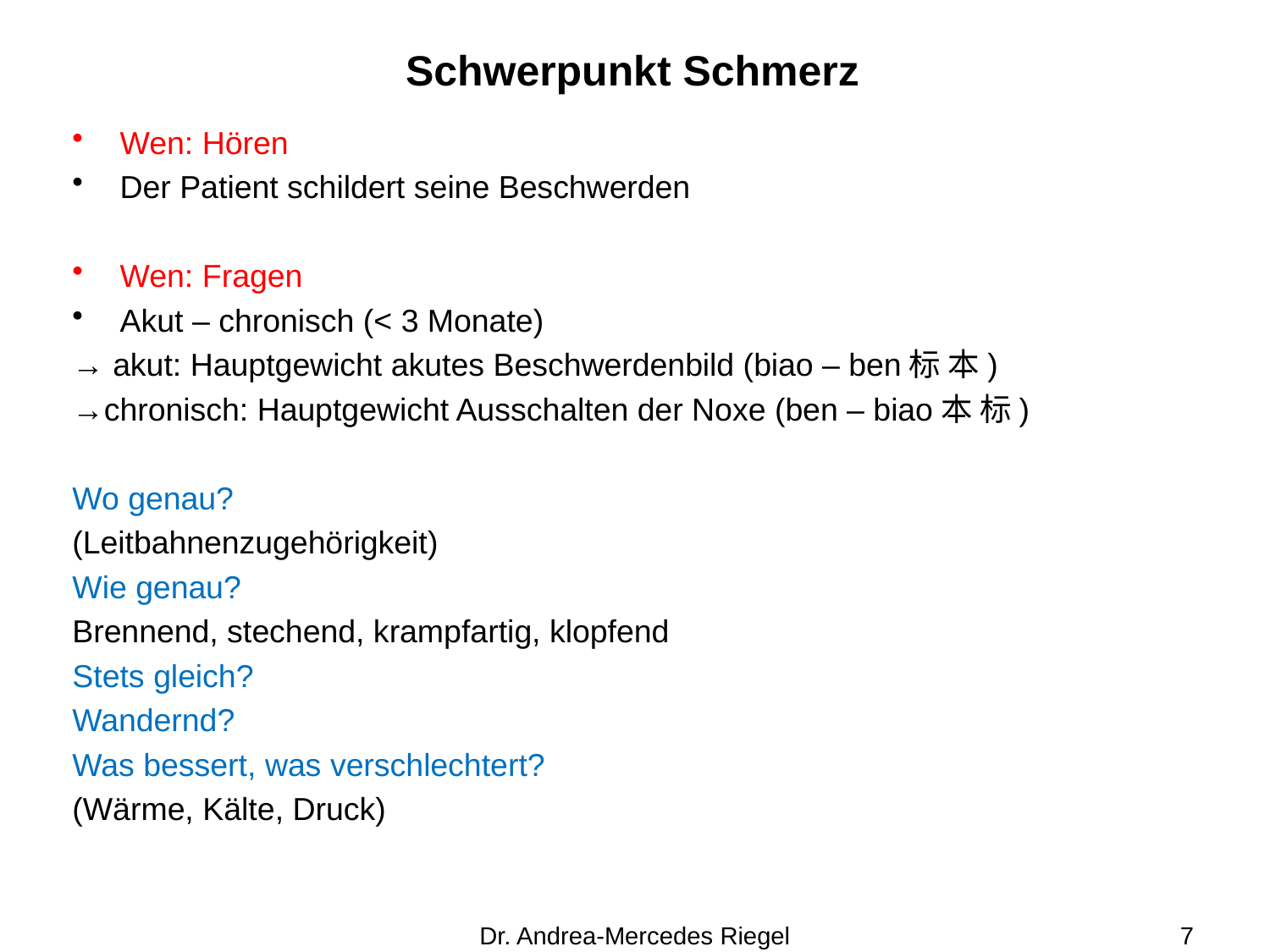

# Schwerpunkt Schmerz
Wen: Hören
Der Patient schildert seine Beschwerden

Wen: Fragen
Akut – chronisch (< 3 Monate)
→ akut: Hauptgewicht akutes Beschwerdenbild (biao – ben标 本)
→chronisch: Hauptgewicht Ausschalten der Noxe (ben – biao本 标)

Wo genau?
(Leitbahnenzugehörigkeit)
Wie genau?
Brennend, stechend, krampfartig, klopfend
Stets gleich?
Wandernd?
Was bessert, was verschlechtert?
(Wärme, Kälte, Druck)

Dr. Andrea-Mercedes Riegel
7